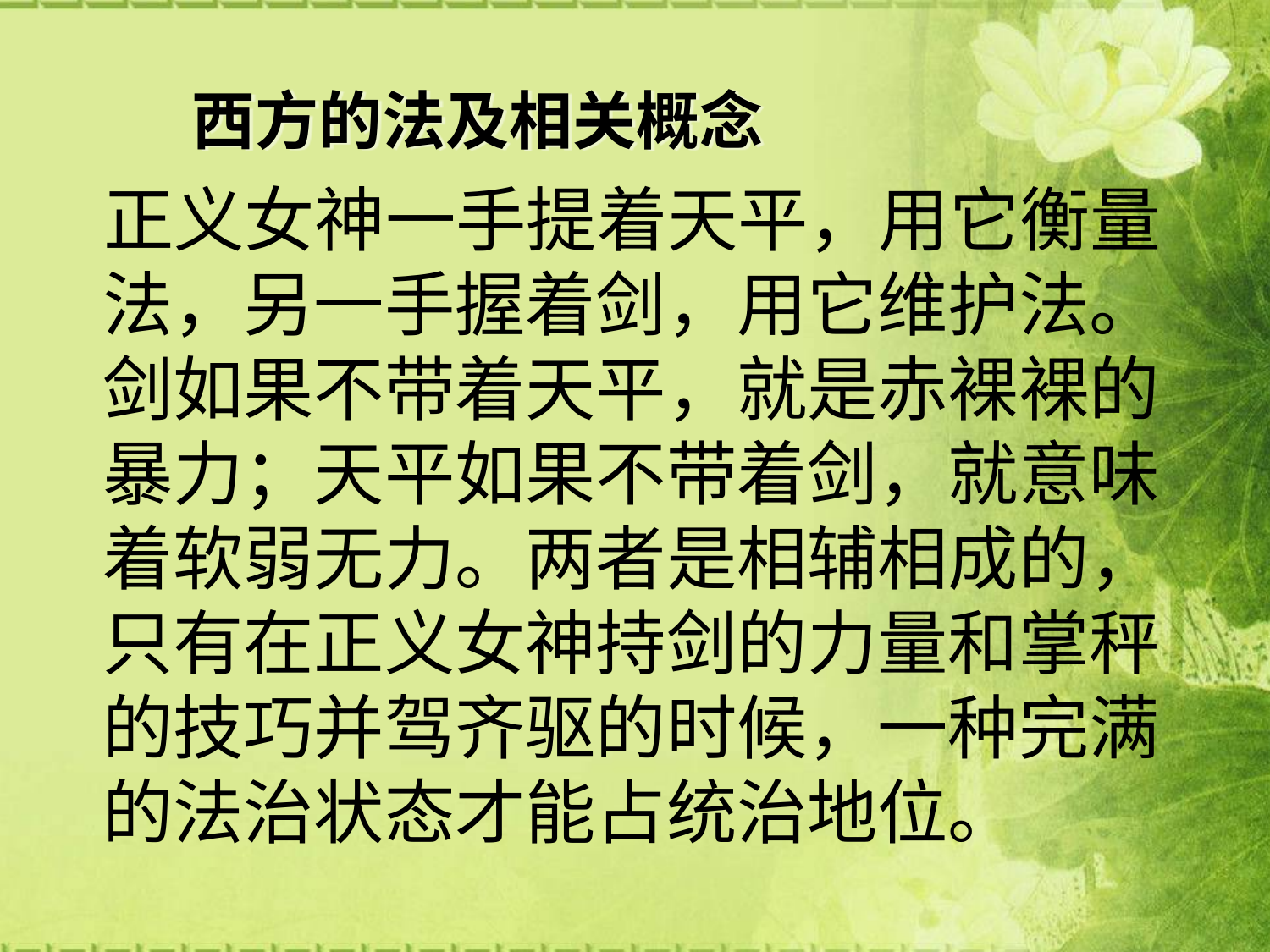

正义女神一手提着天平，用它衡量法，另一手握着剑，用它维护法。剑如果不带着天平，就是赤裸裸的暴力；天平如果不带着剑，就意味着软弱无力。两者是相辅相成的，只有在正义女神持剑的力量和掌秤的技巧并驾齐驱的时候，一种完满的法治状态才能占统治地位。

西方的法及相关概念